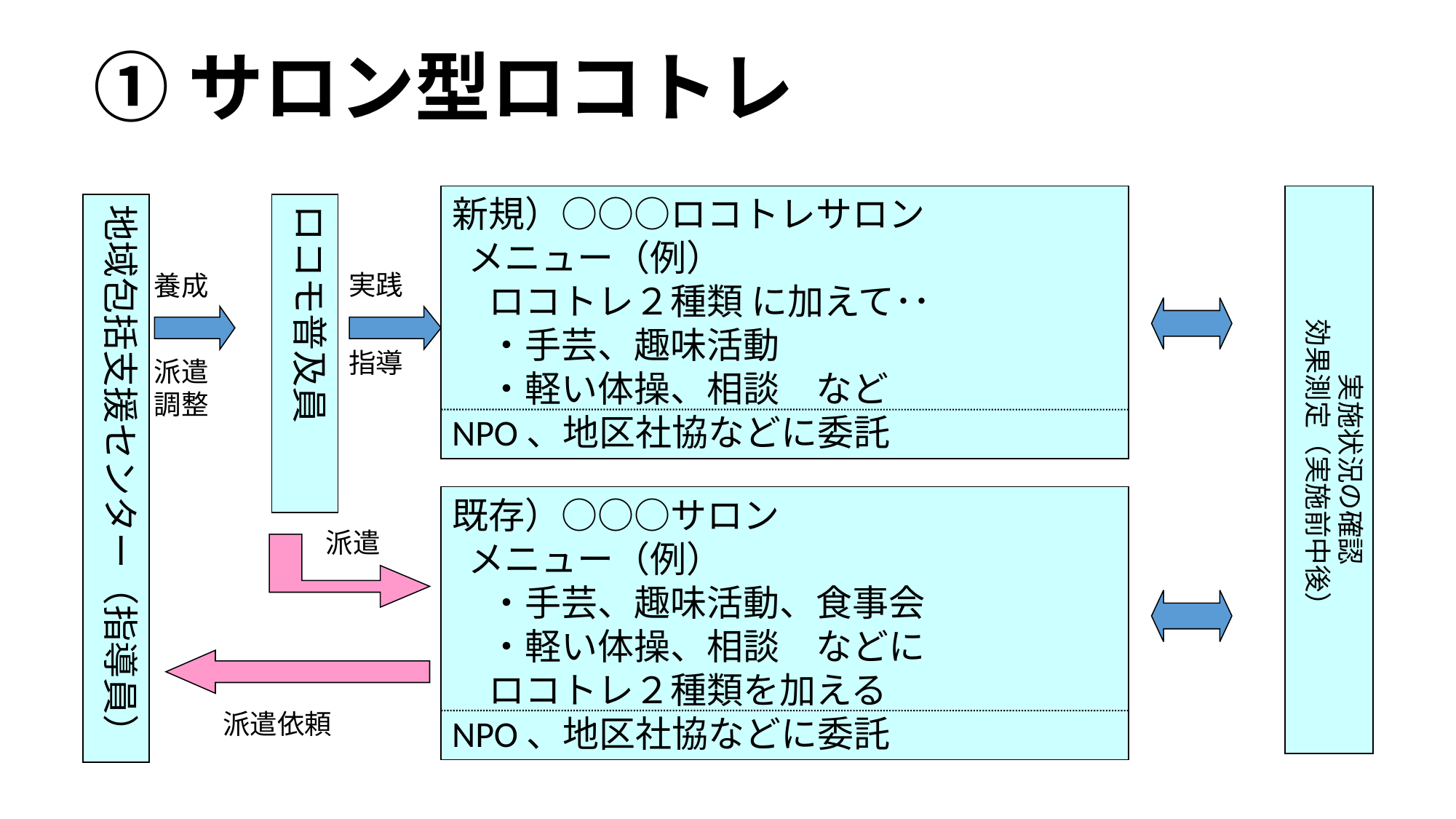

# ①サロン型ロコトレ
新規）○○○ロコトレサロン
  メニュー（例）
　ロコトレ２種類 に加えて･･
　・手芸、趣味活動
　・軽い体操、相談　など
NPO、地区社協などに委託
実施状況の確認
効果測定（実施前中後）
地域包括支援センター（指導員）
ロコモ普及員
実践
養成

指導
派遣調整

既存）○○○サロン
  メニュー（例）
　・手芸、趣味活動、食事会
　・軽い体操、相談　などに
　ロコトレ２種類を加える
NPO、地区社協などに委託

派遣

派遣依頼